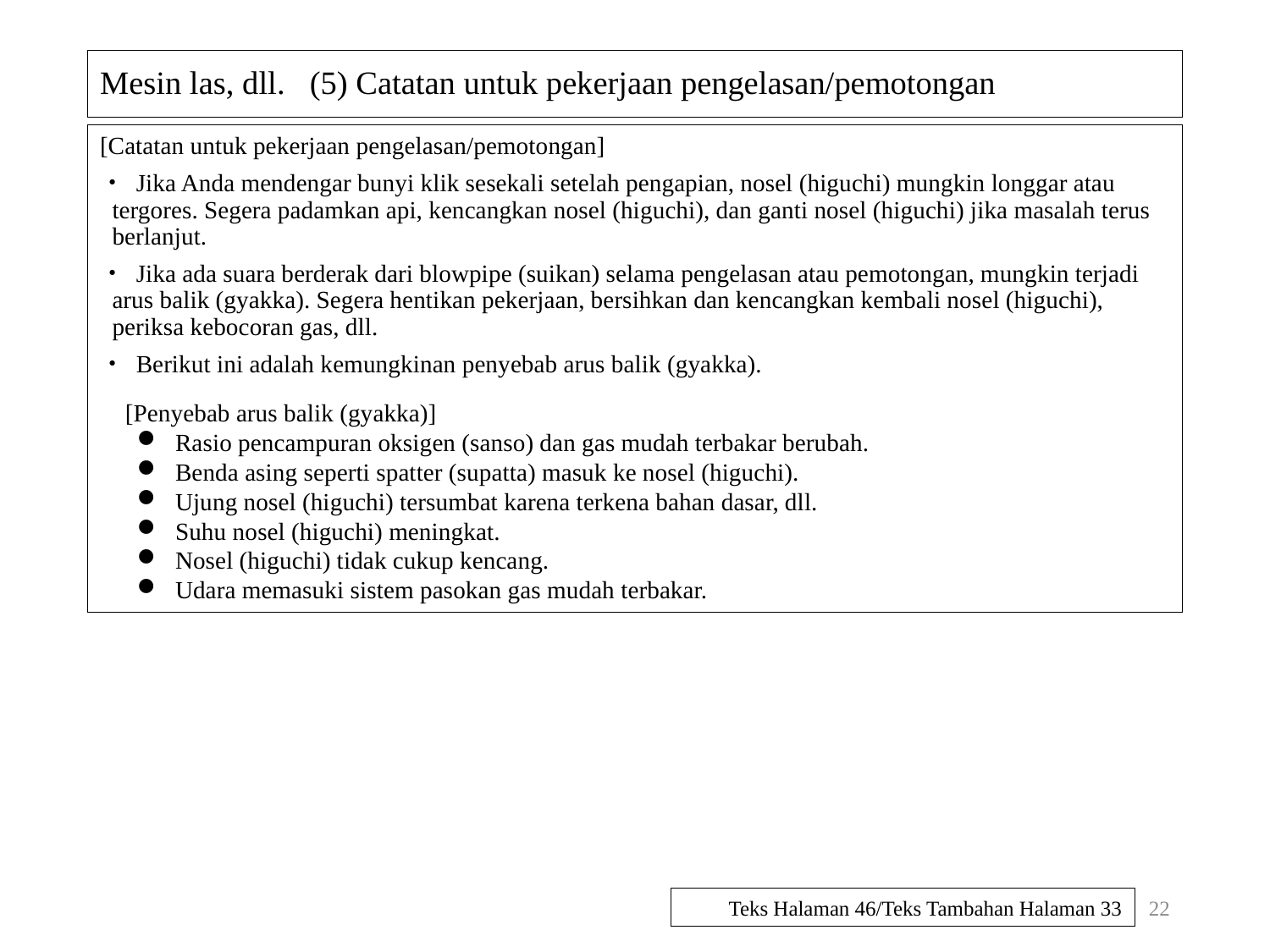

# Mesin las, dll.   (5) Catatan untuk pekerjaan pengelasan/pemotongan
[Catatan untuk pekerjaan pengelasan/pemotongan]
・ Jika Anda mendengar bunyi klik sesekali setelah pengapian, nosel (higuchi) mungkin longgar atau tergores. Segera padamkan api, kencangkan nosel (higuchi), dan ganti nosel (higuchi) jika masalah terus berlanjut.
・ Jika ada suara berderak dari blowpipe (suikan) selama pengelasan atau pemotongan, mungkin terjadi arus balik (gyakka). Segera hentikan pekerjaan, bersihkan dan kencangkan kembali nosel (higuchi), periksa kebocoran gas, dll.
・ Berikut ini adalah kemungkinan penyebab arus balik (gyakka).

[Penyebab arus balik (gyakka)]
Rasio pencampuran oksigen (sanso) dan gas mudah terbakar berubah.
Benda asing seperti spatter (supatta) masuk ke nosel (higuchi).
Ujung nosel (higuchi) tersumbat karena terkena bahan dasar, dll.
Suhu nosel (higuchi) meningkat.
Nosel (higuchi) tidak cukup kencang.
Udara memasuki sistem pasokan gas mudah terbakar.
22
Teks Halaman 46/Teks Tambahan Halaman 33